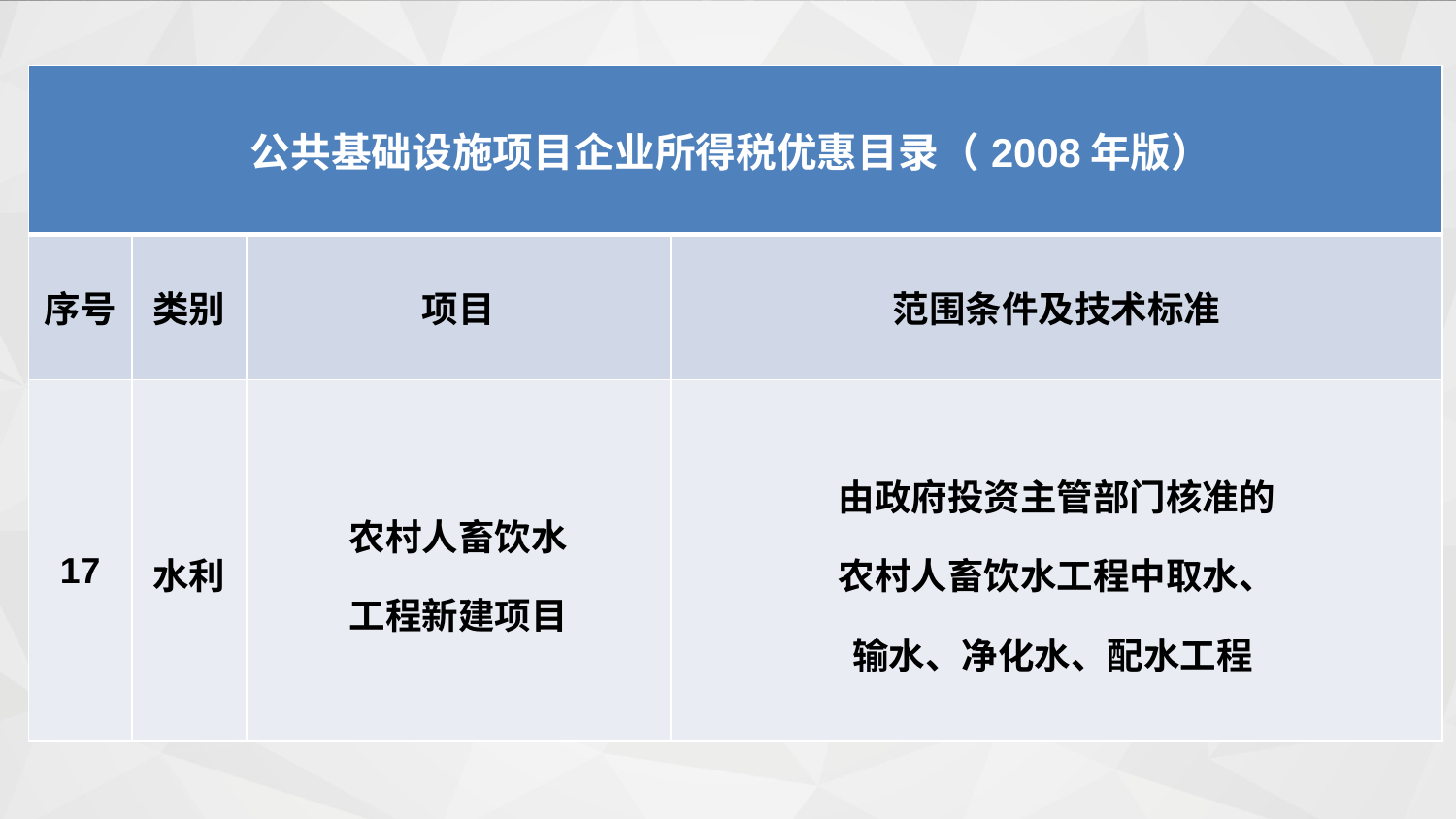

| 公共基础设施项目企业所得税优惠目录（2008年版） |  |  |  |
| --- | --- | --- | --- |
| 序号 | 类别 | 项目 | 范围条件及技术标准 |
| 17 | 水利 | 农村人畜饮水 工程新建项目 | 由政府投资主管部门核准的 农村人畜饮水工程中取水、 输水、净化水、配水工程 |